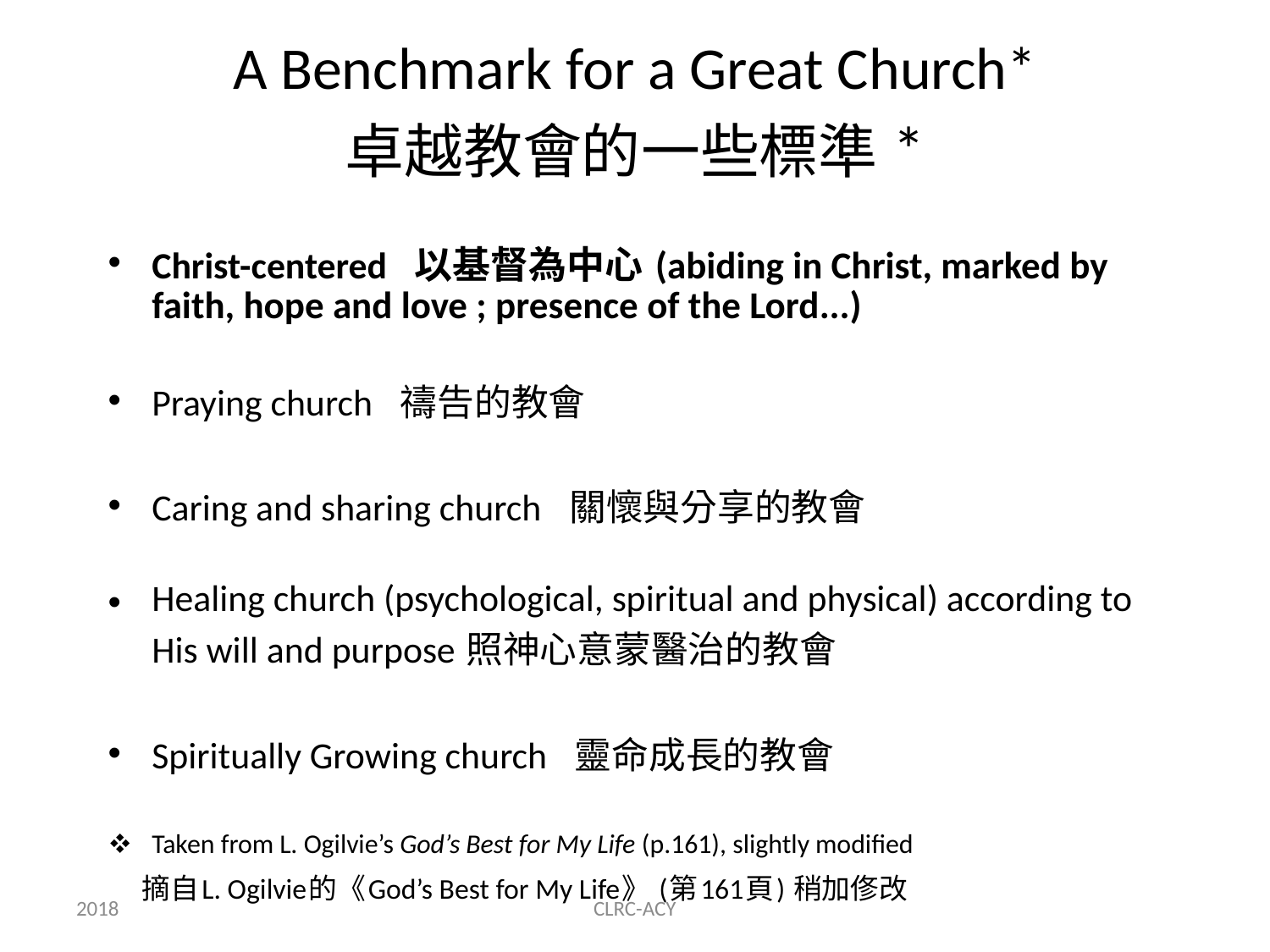

# A Benchmark for a Great Church* 卓越教會的一些標準*
Christ-centered   以基督為中心 (abiding in Christ, marked by faith, hope and love ; presence of the Lord...)

Praying church   禱告的教會

Caring and sharing church   關懷與分享的教會

Healing church (psychological, spiritual and physical) according to His will and purpose 照神心意蒙醫治的教會

Spiritually Growing church   靈命成長的教會

Taken from L. Ogilvie’s God’s Best for My Life (p.161), slightly modified
     摘自L. Ogilvie的《God’s Best for My Life》 (第161頁) 稍加俢改

2018
CLRC-ACY